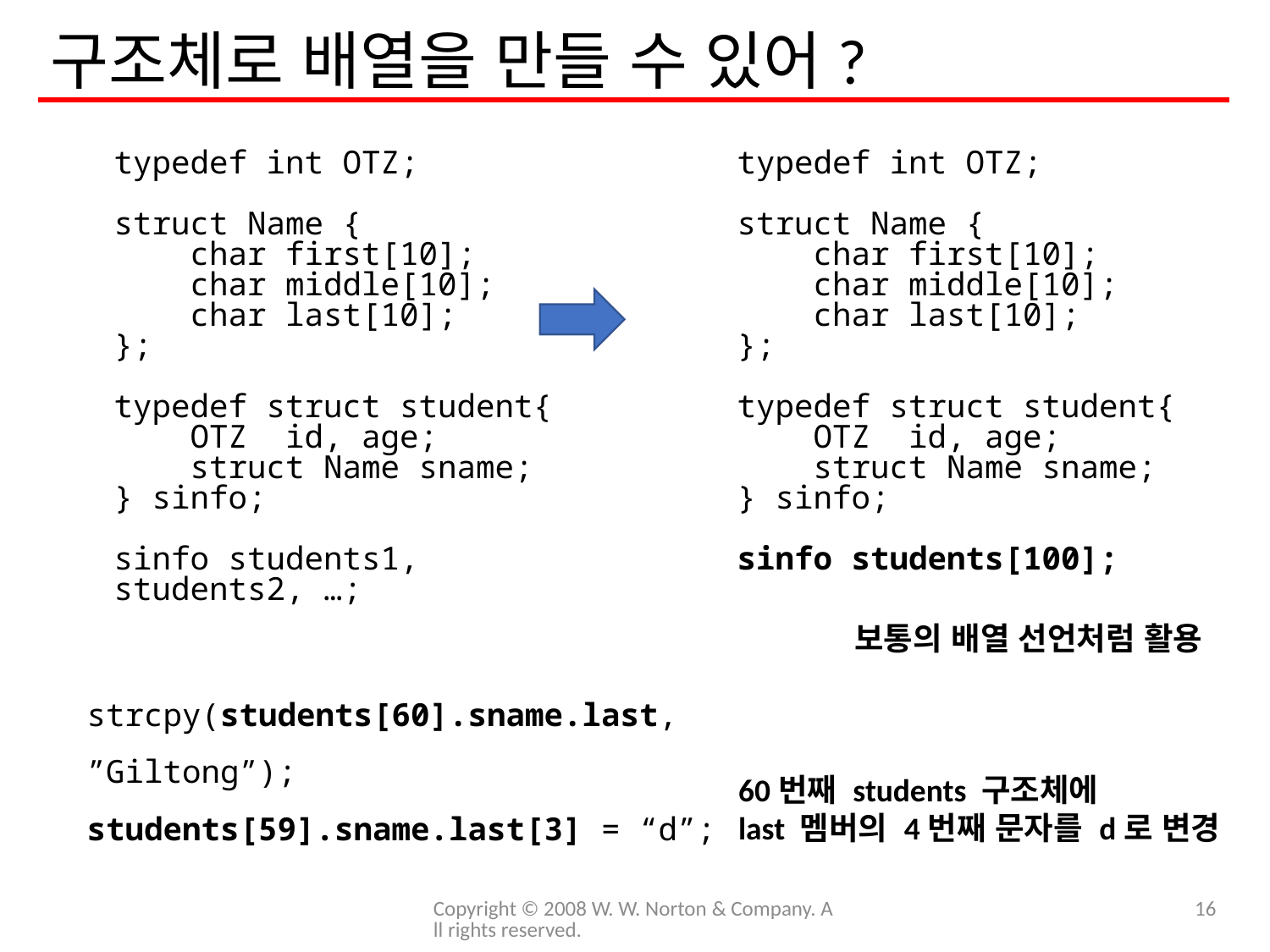

# 구조체로 배열을 만들 수 있어?
typedef int OTZ;

struct Name {
    char first[10];
    char middle[10];
    char last[10];
};

typedef struct student{
    OTZ  id, age;
    struct Name sname;
} sinfo;

sinfo students1, students2, …;

typedef int OTZ;

struct Name {
    char first[10];
    char middle[10];
    char last[10];
};

typedef struct student{
    OTZ  id, age;
    struct Name sname;
} sinfo;

sinfo students[100];

보통의 배열 선언처럼 활용
strcpy(students[60].sname.last, ”Giltong”);
students[59].sname.last[3] = “d”;
60번째 students 구조체에
last 멤버의 4번째 문자를 d로 변경
Copyright © 2008 W. W. Norton & Company. All rights reserved.
16